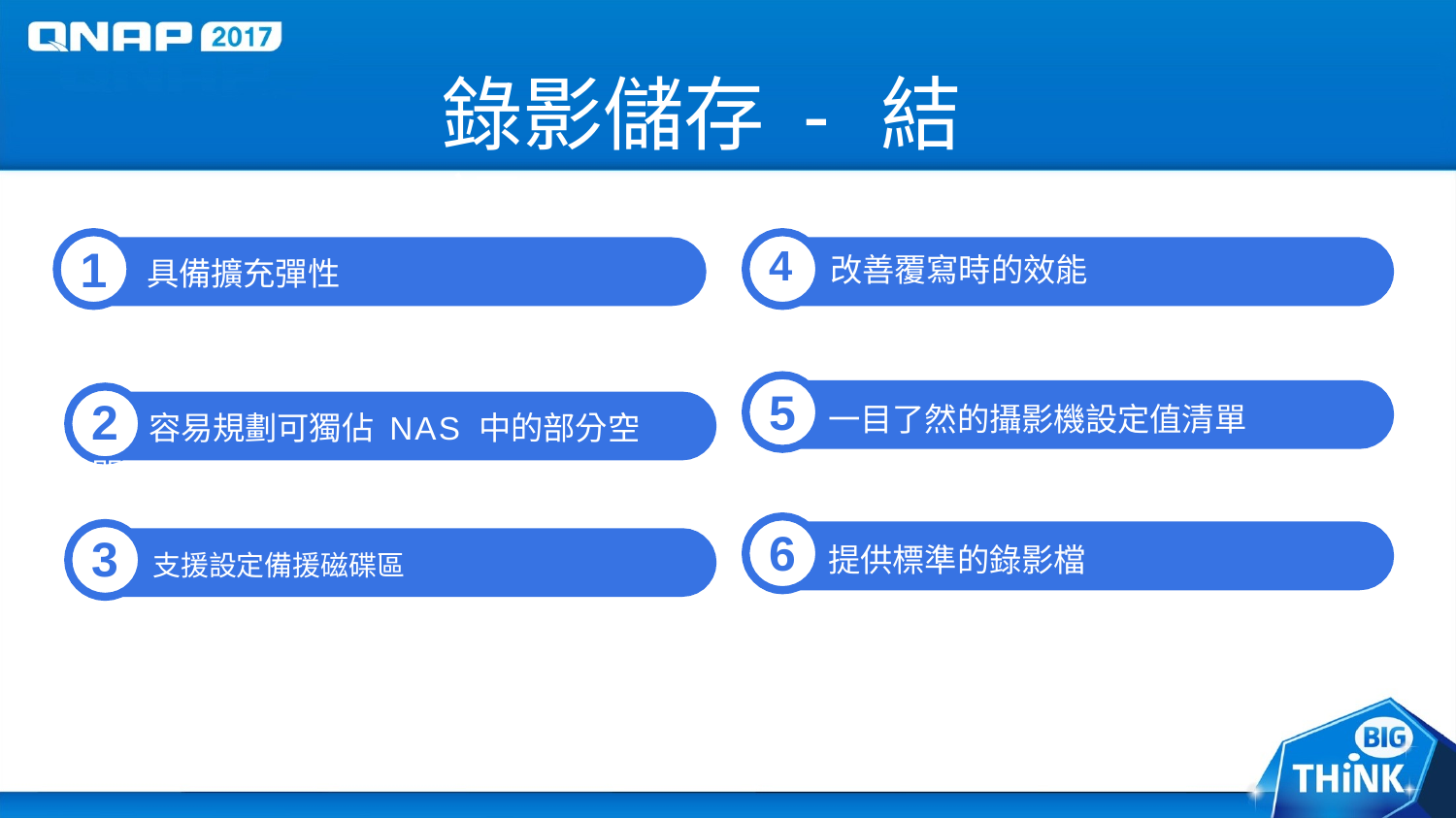

# 錄影儲存 - 結語

1

具備擴充彈性
4	改善覆寫時的效能

5

一目了然的攝影機設定值清單
2	容易規劃可獨佔 NAS 中的部分空間

6

提供標準的錄影檔
3	支援設定備援磁碟區